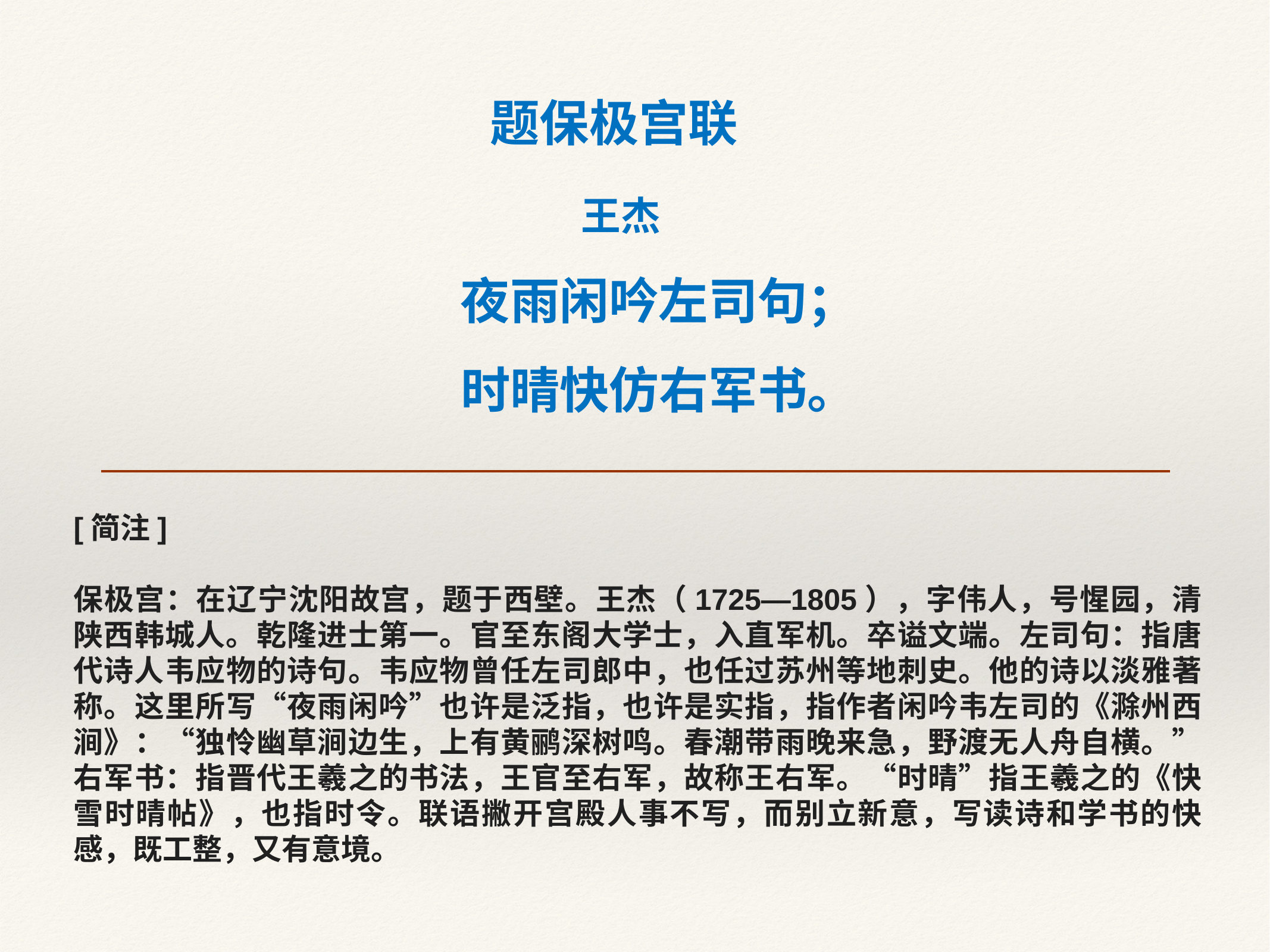

题保极宫联
       王杰
夜雨闲吟左司句；
时晴快仿右军书。

[简注]

保极宫：在辽宁沈阳故宫，题于西壁。王杰（1725—1805），字伟人，号惺园，清陕西韩城人。乾隆进士第一。官至东阁大学士，入直军机。卒谥文端。左司句：指唐代诗人韦应物的诗句。韦应物曾任左司郎中，也任过苏州等地刺史。他的诗以淡雅著称。这里所写“夜雨闲吟”也许是泛指，也许是实指，指作者闲吟韦左司的《滁州西涧》：“独怜幽草涧边生，上有黄鹂深树鸣。春潮带雨晚来急，野渡无人舟自横。”右军书：指晋代王羲之的书法，王官至右军，故称王右军。“时晴”指王羲之的《快雪时晴帖》，也指时令。联语撇开宫殿人事不写，而别立新意，写读诗和学书的快感，既工整，又有意境。